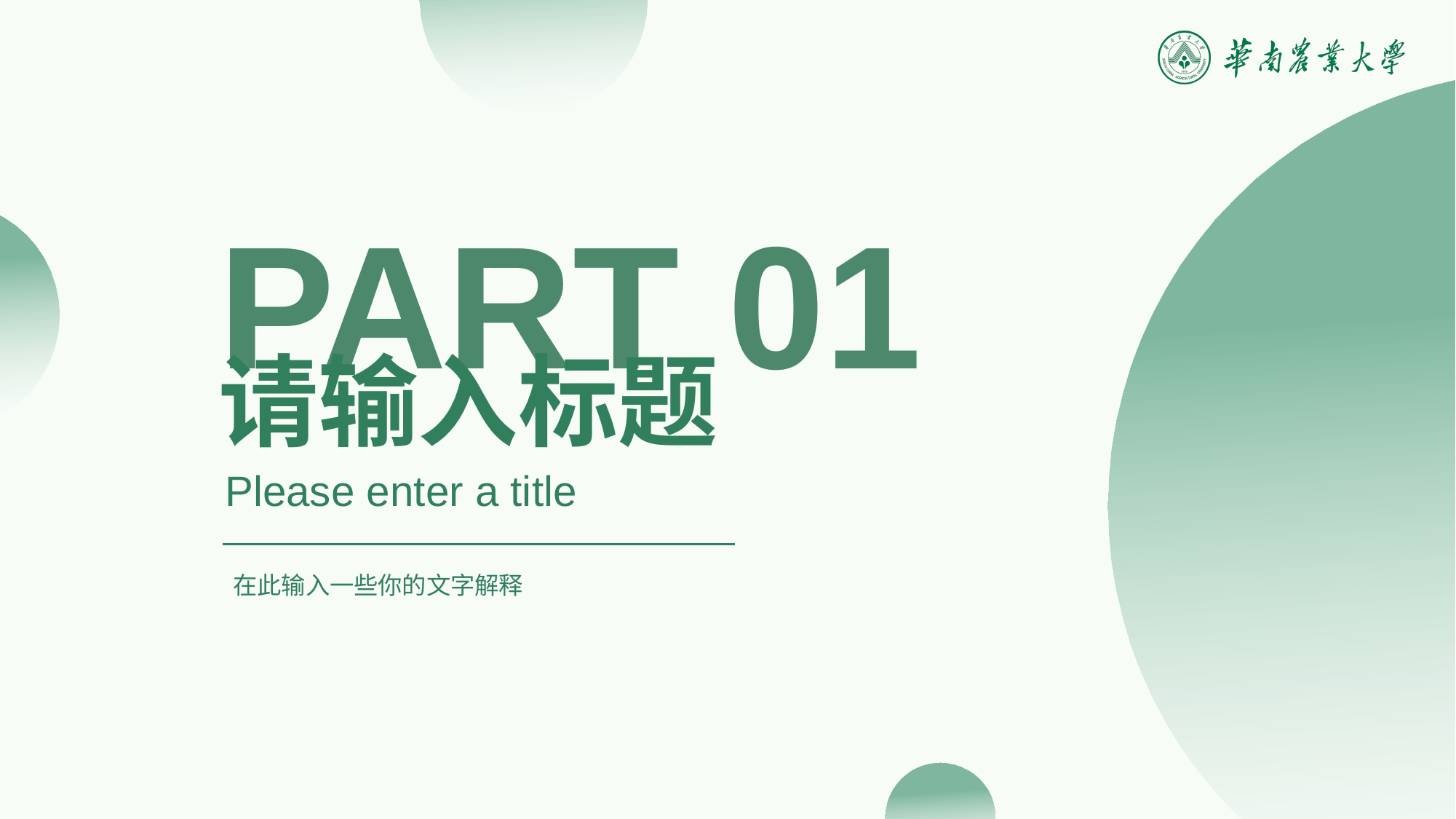

PART 01
请输入标题
Please enter a title
在此输入一些你的文字解释